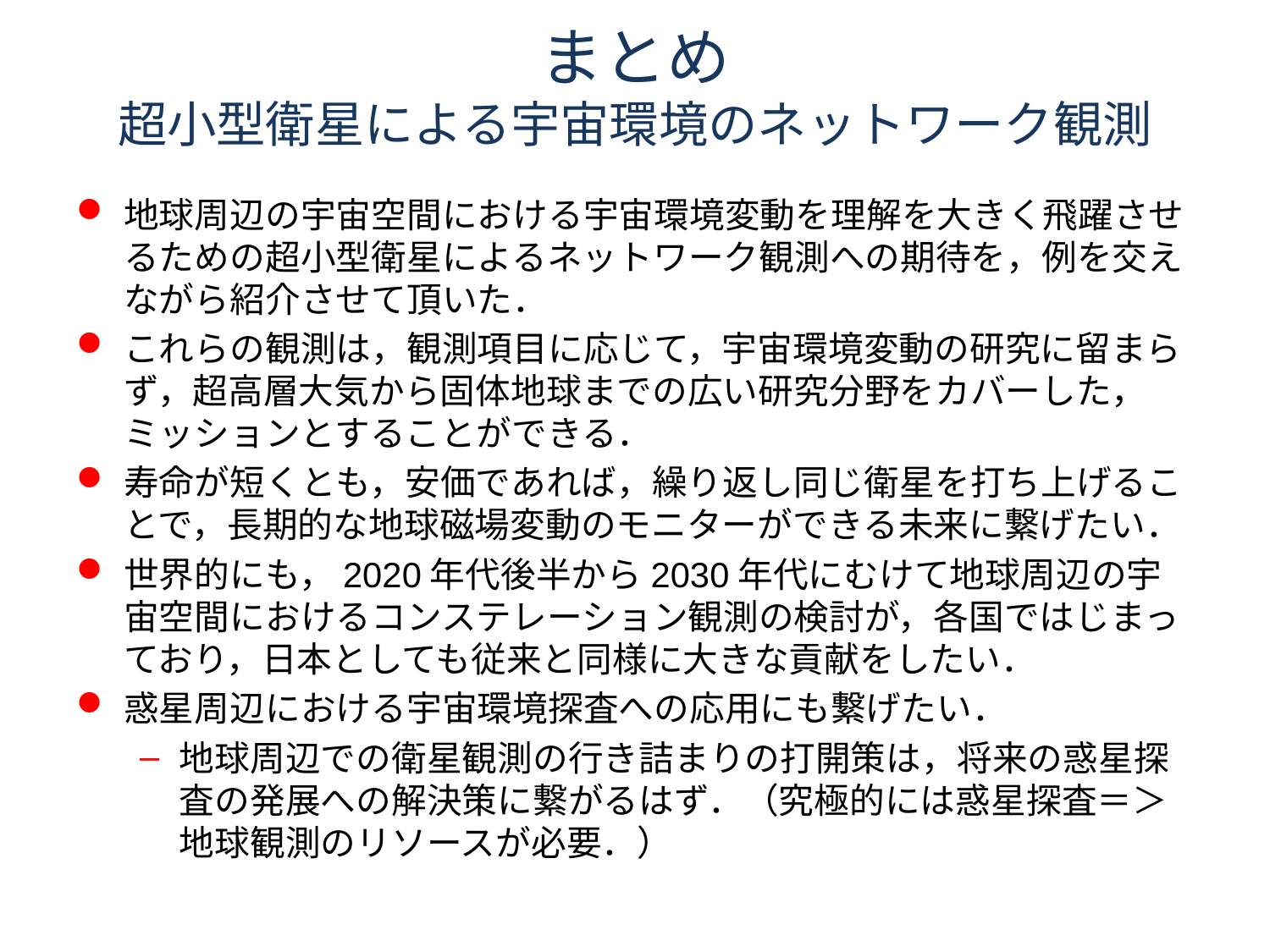

# まとめ 超小型衛星による宇宙環境のネットワーク観測
地球周辺の宇宙空間における宇宙環境変動を理解を大きく飛躍させるための超小型衛星によるネットワーク観測への期待を，例を交えながら紹介させて頂いた．
これらの観測は，観測項目に応じて，宇宙環境変動の研究に留まらず，超高層大気から固体地球までの広い研究分野をカバーした，ミッションとすることができる．
寿命が短くとも，安価であれば，繰り返し同じ衛星を打ち上げることで，長期的な地球磁場変動のモニターができる未来に繋げたい．
世界的にも，2020年代後半から2030年代にむけて地球周辺の宇宙空間におけるコンステレーション観測の検討が，各国ではじまっており，日本としても従来と同様に大きな貢献をしたい．
惑星周辺における宇宙環境探査への応用にも繋げたい．
地球周辺での衛星観測の行き詰まりの打開策は，将来の惑星探査の発展への解決策に繋がるはず．（究極的には惑星探査＝＞地球観測のリソースが必要．）